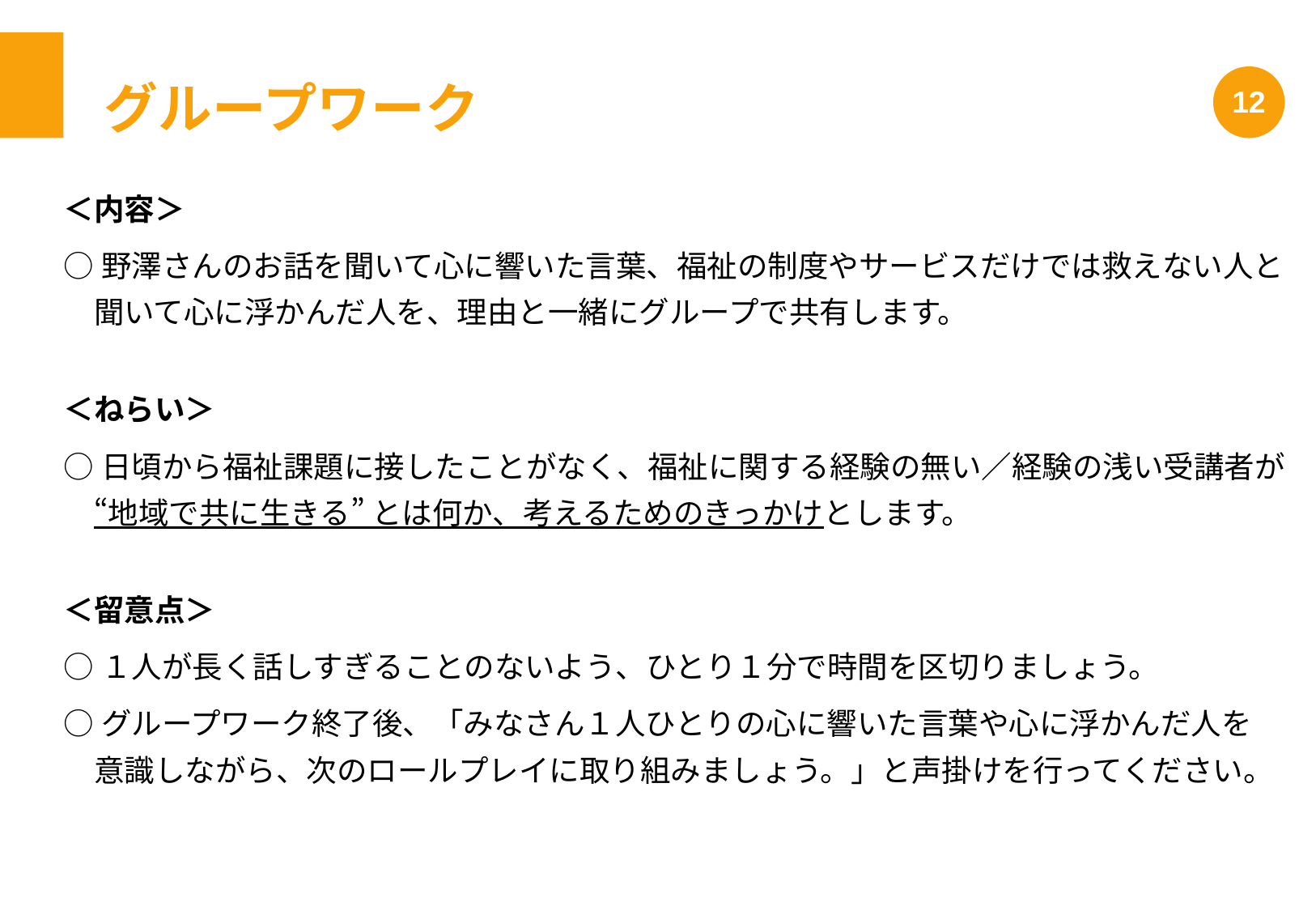

グループワーク
12
＜内容＞
○野澤さんのお話を聞いて心に響いた言葉、福祉の制度やサービスだけでは救えない人と
　聞いて心に浮かんだ人を、理由と一緒にグループで共有します。
＜ねらい＞
○日頃から福祉課題に接したことがなく、福祉に関する経験の無い／経験の浅い受講者が
　“地域で共に生きる” とは何か、考えるためのきっかけとします。
＜留意点＞
○１人が長く話しすぎることのないよう、ひとり１分で時間を区切りましょう。
○グループワーク終了後、「みなさん１人ひとりの心に響いた言葉や心に浮かんだ人を
　意識しながら、次のロールプレイに取り組みましょう。」と声掛けを行ってください。